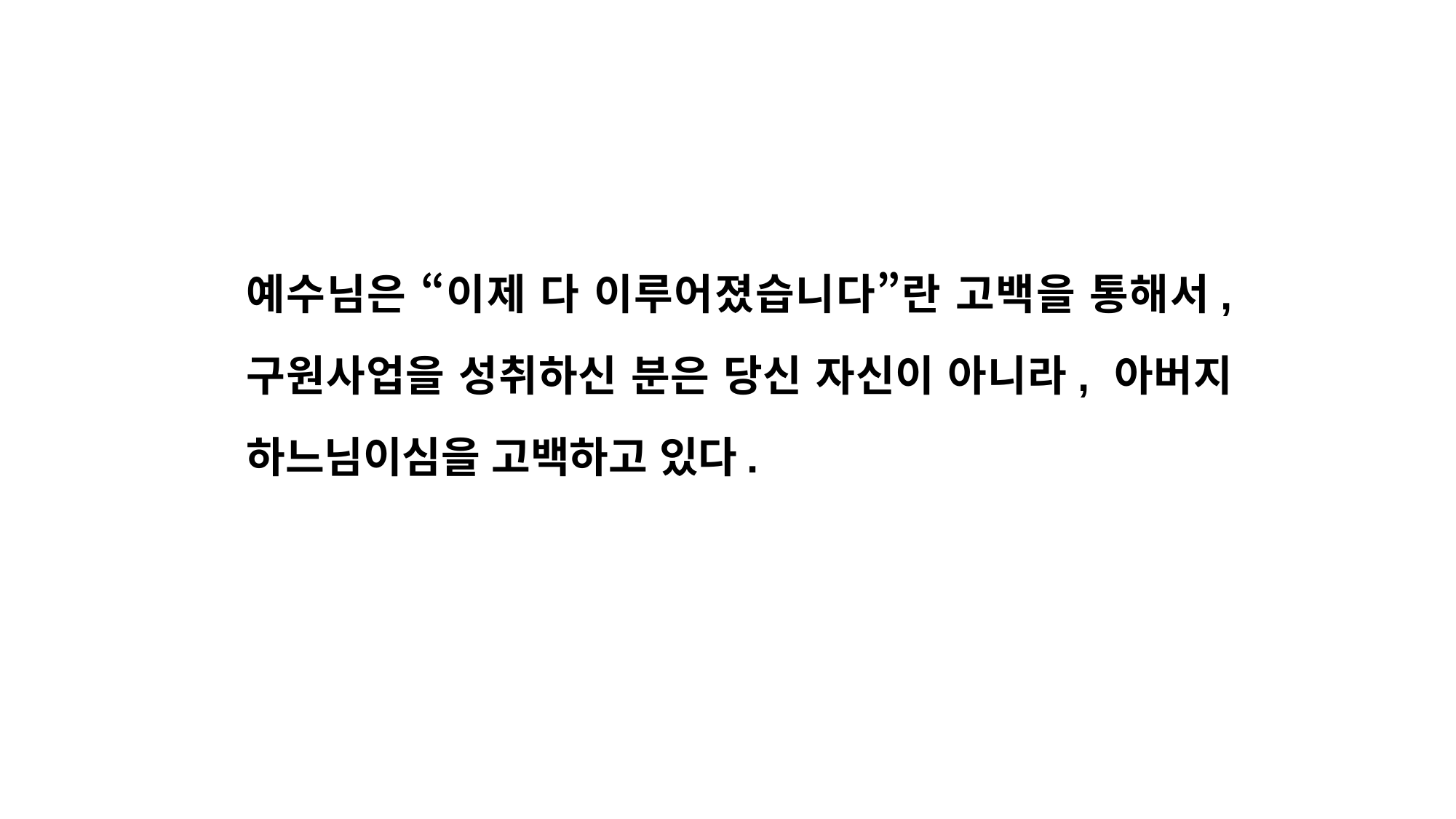

예수님은 “이제 다 이루어졌습니다”란 고백을 통해서, 구원사업을 성취하신 분은 당신 자신이 아니라, 아버지 하느님이심을 고백하고 있다.